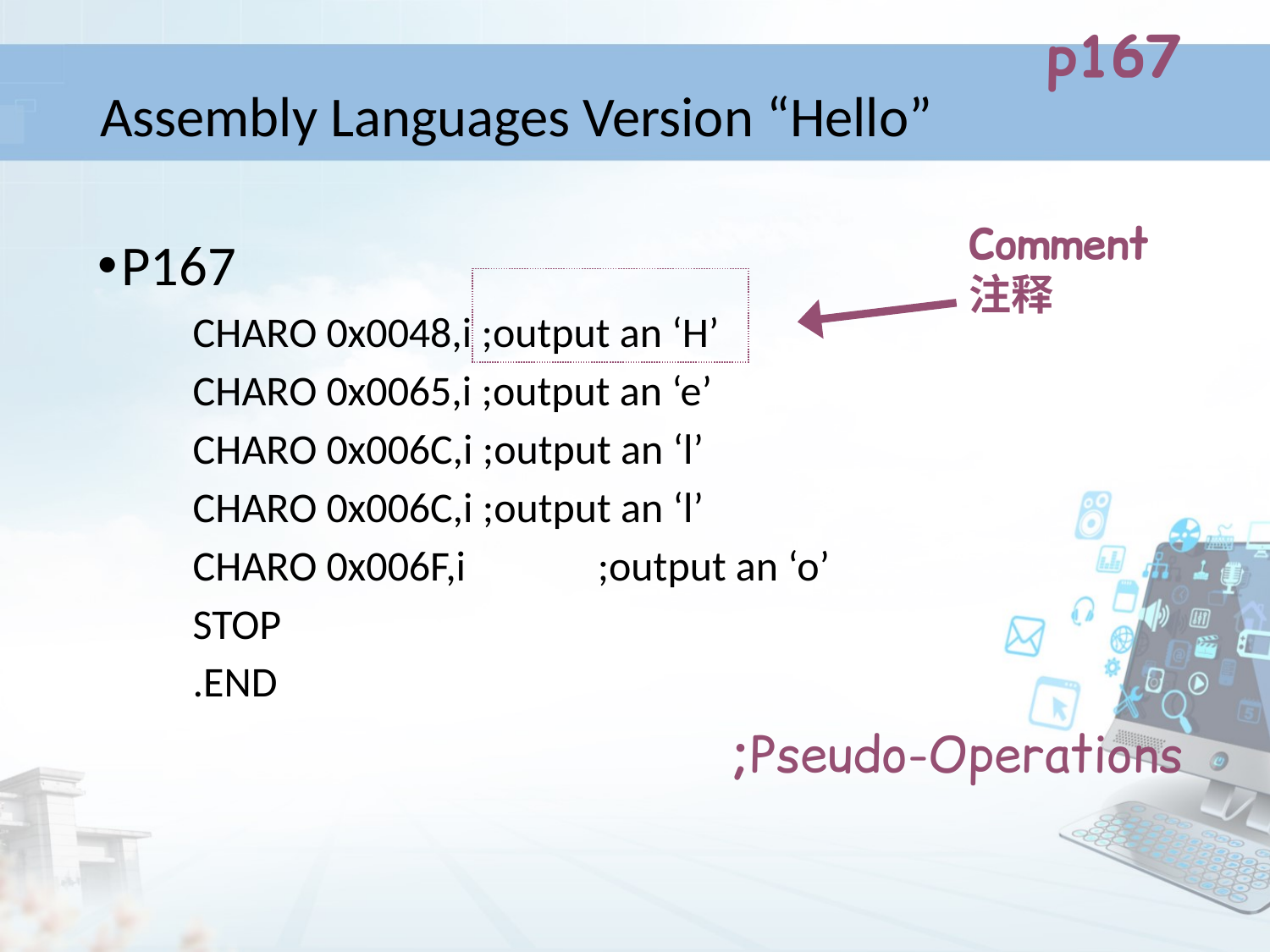

p167
# Assembly Languages Version “Hello”
Comment
注释
P167
CHARO 0x0048,i ;output an ‘H’
CHARO 0x0065,i ;output an ‘e’
CHARO 0x006C,i ;output an ‘l’
CHARO 0x006C,i ;output an ‘l’
CHARO 0x006F,i 	;output an ‘o’
STOP
.END

;Pseudo-Operations